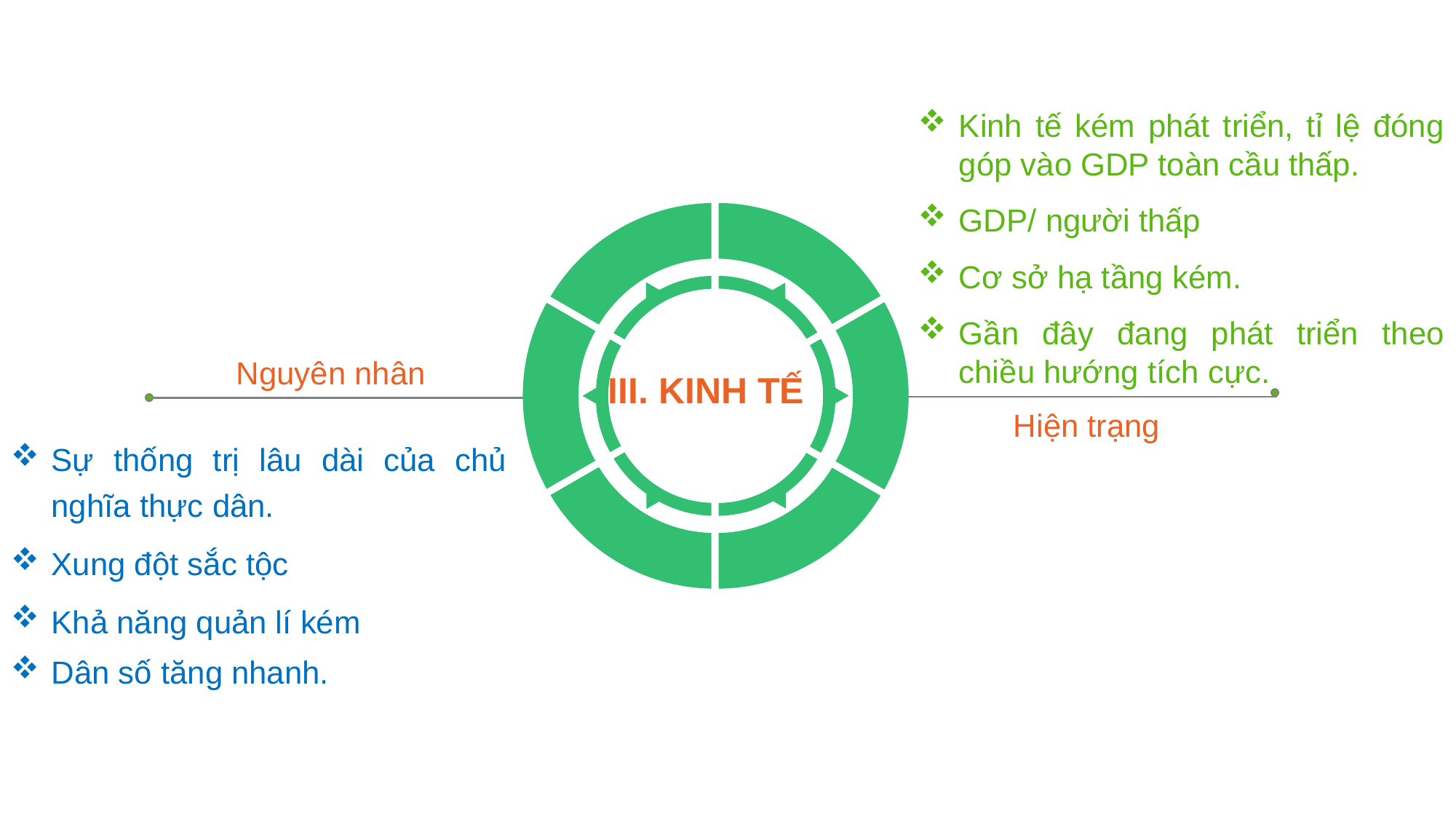

Kinh tế kém phát triển, tỉ lệ đóng góp vào GDP toàn cầu thấp.
GDP/ người thấp
Cơ sở hạ tầng kém.
Gần đây đang phát triển theo chiều hướng tích cực.

Nguyên nhân
III. KINH TẾ
Hiện trạng

Sự thống trị lâu dài của chủ nghĩa thực dân.
Xung đột sắc tộc
Khả năng quản lí kém
Dân số tăng nhanh.
0.5 秒延迟符，无
意义，可删除.